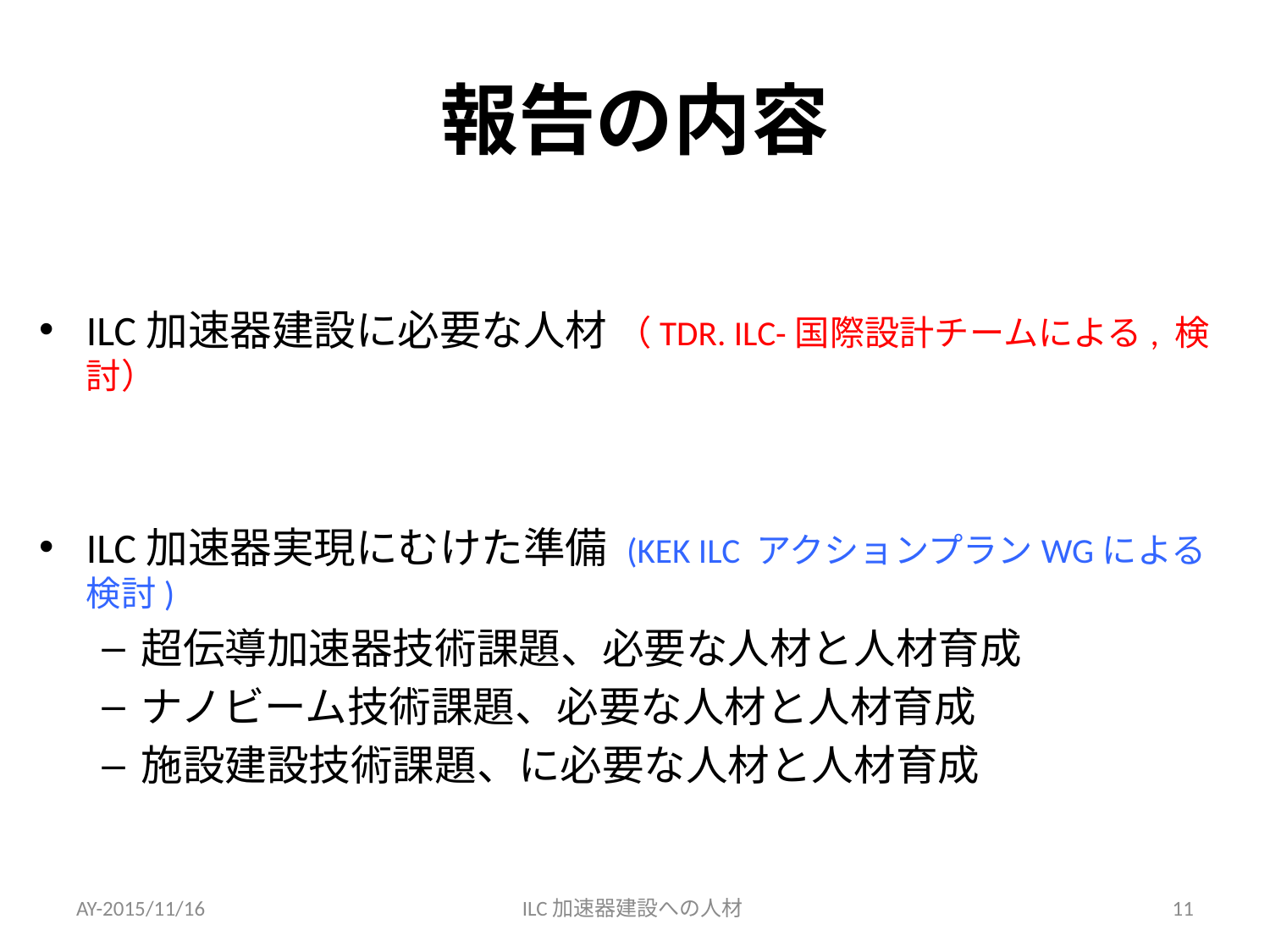

# 報告の内容

ILC加速器建設に必要な人材 （TDR. ILC-国際設計チームによる, 検討）

ILC加速器実現にむけた準備 (KEK ILC アクションプランWGによる検討)
超伝導加速器技術課題、必要な人材と人材育成
ナノビーム技術課題、必要な人材と人材育成
施設建設技術課題、に必要な人材と人材育成

AY-2015/11/16
ILC加速器建設への人材
11